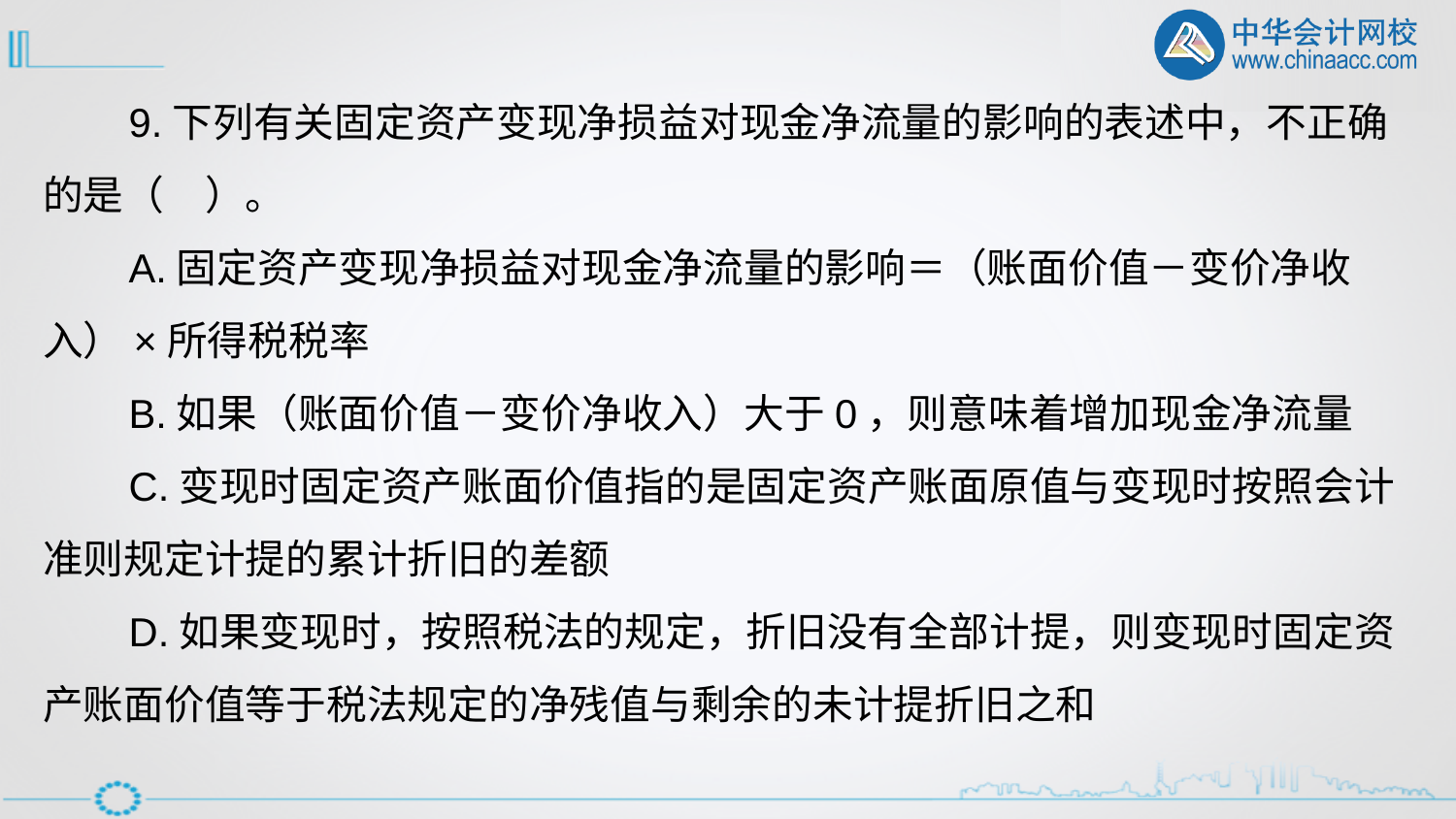

9.下列有关固定资产变现净损益对现金净流量的影响的表述中，不正确的是（　）。
A.固定资产变现净损益对现金净流量的影响＝（账面价值－变价净收入）×所得税税率
B.如果（账面价值－变价净收入）大于0，则意味着增加现金净流量
C.变现时固定资产账面价值指的是固定资产账面原值与变现时按照会计准则规定计提的累计折旧的差额
D.如果变现时，按照税法的规定，折旧没有全部计提，则变现时固定资产账面价值等于税法规定的净残值与剩余的未计提折旧之和